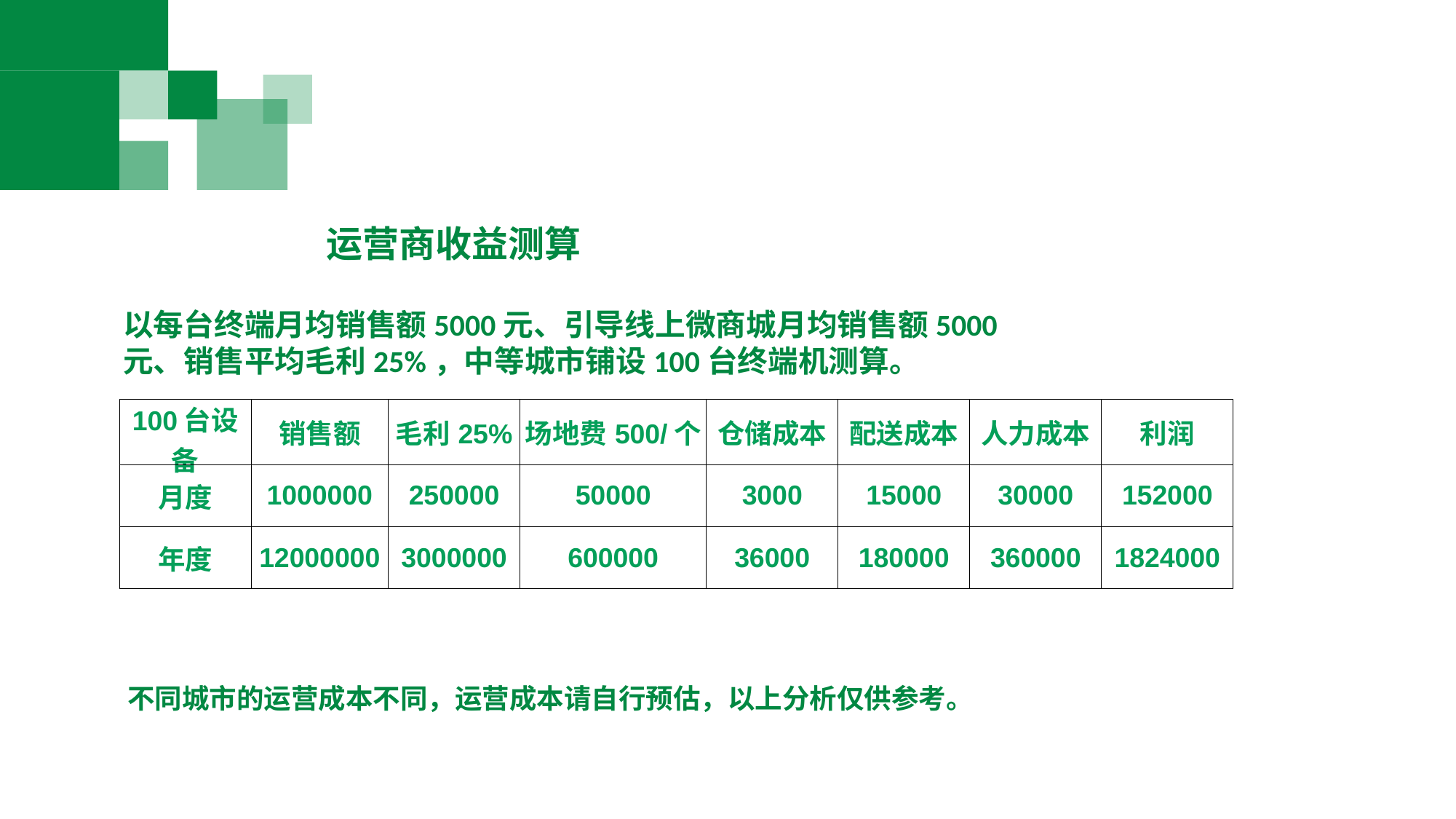

运营商收益测算
以每台终端月均销售额5000元、引导线上微商城月均销售额5000元、销售平均毛利25%，中等城市铺设100台终端机测算。
| 100台设备 | 销售额 | 毛利25% | 场地费500/个 | 仓储成本 | 配送成本 | 人力成本 | 利润 |
| --- | --- | --- | --- | --- | --- | --- | --- |
| 月度 | 1000000 | 250000 | 50000 | 3000 | 15000 | 30000 | 152000 |
| 年度 | 12000000 | 3000000 | 600000 | 36000 | 180000 | 360000 | 1824000 |
不同城市的运营成本不同，运营成本请自行预估，以上分析仅供参考。